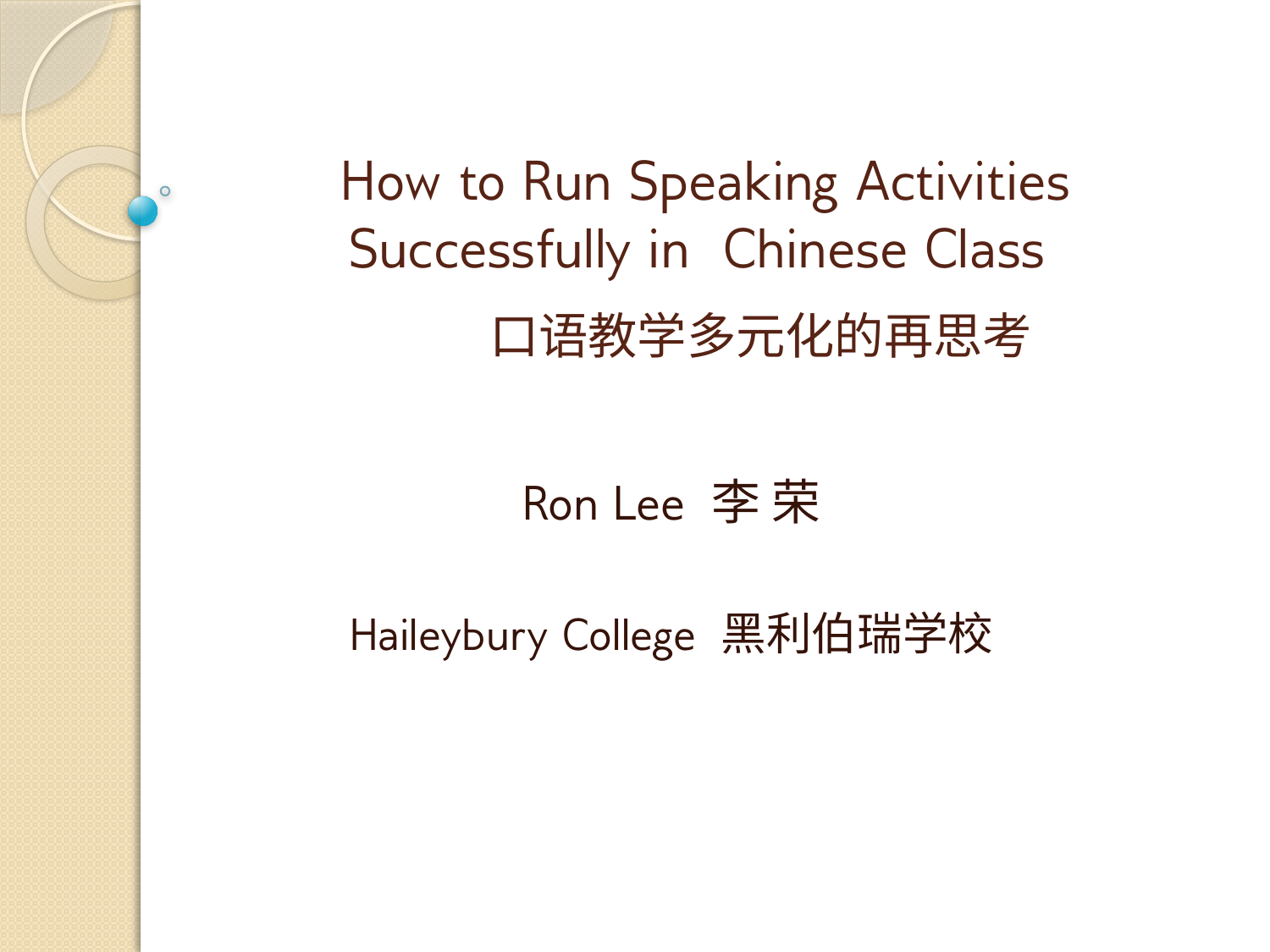

# How to Run Speaking Activities Successfully in  Chinese Class 口语教学多元化的再思考

Ron Lee 李 荣

Haileybury College 黑利伯瑞学校